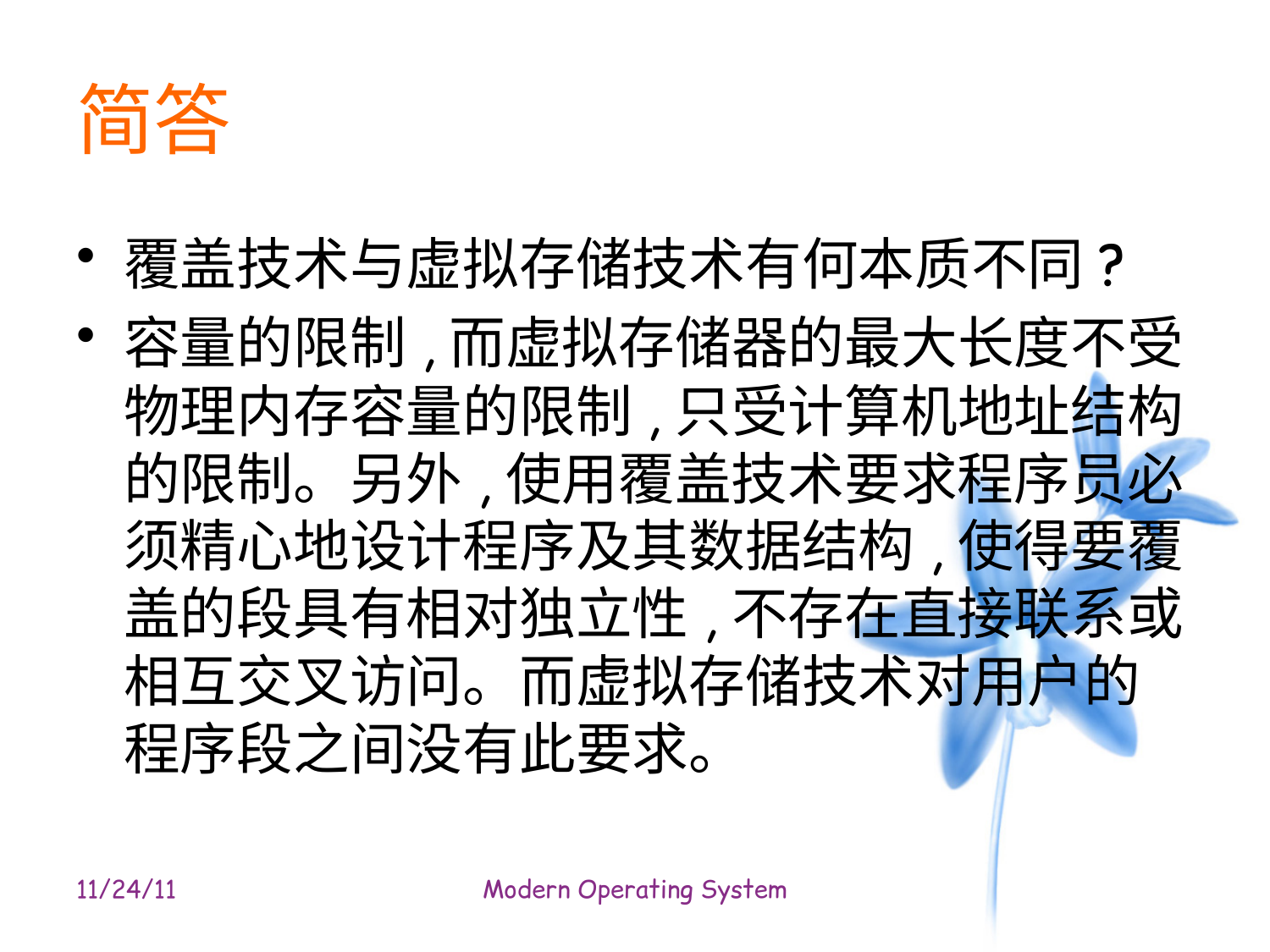

# 简答
覆盖技术与虚拟存储技术有何本质不同?
容量的限制,而虚拟存储器的最大长度不受物理内存容量的限制,只受计算机地址结构的限制。另外,使用覆盖技术要求程序员必须精心地设计程序及其数据结构,使得要覆盖的段具有相对独立性,不存在直接联系或相互交叉访问。而虚拟存储技术对用户的程序段之间没有此要求。
11/24/11
Modern Operating System